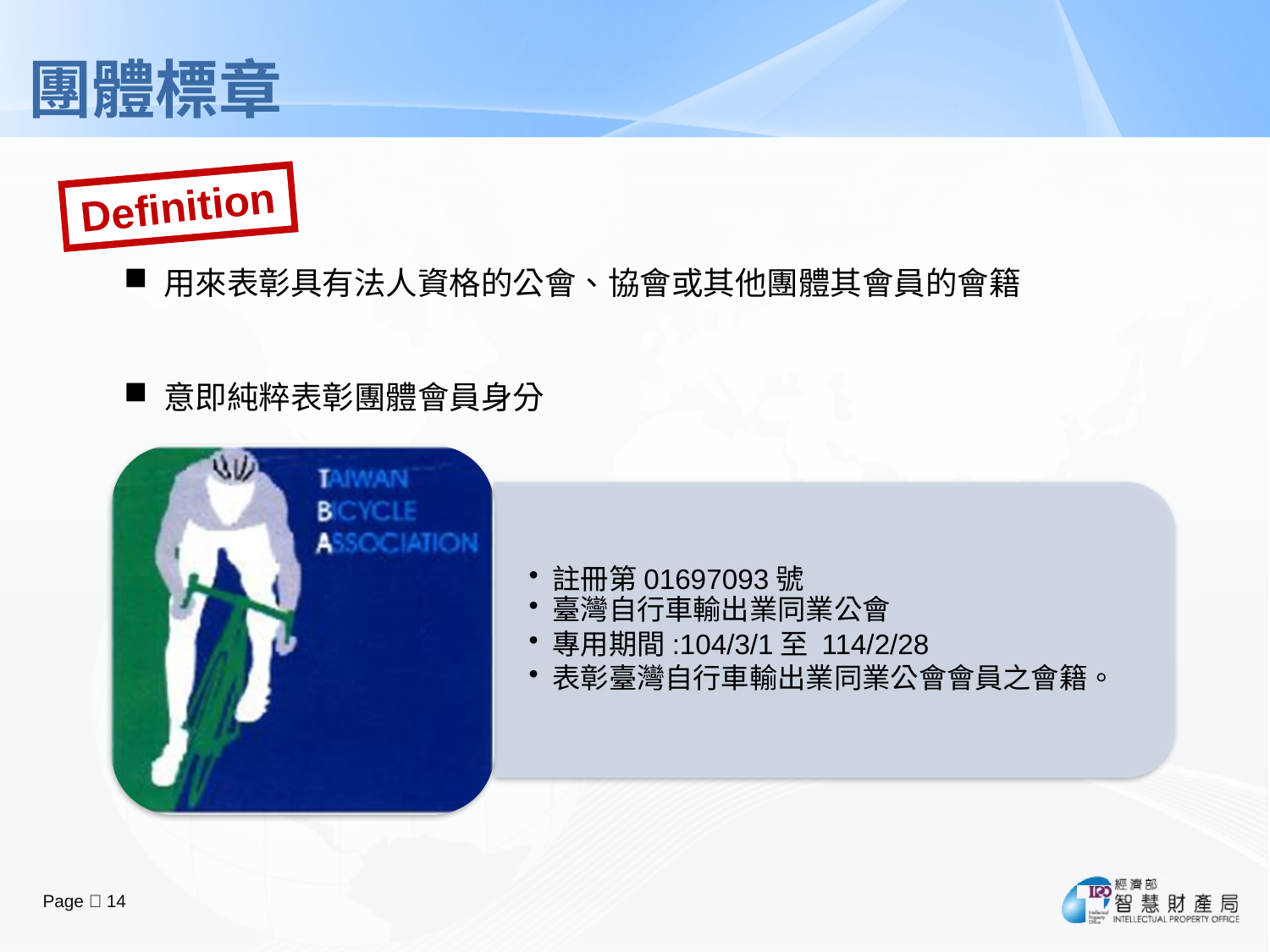

# 團體標章

Definition
用來表彰具有法人資格的公會、協會或其他團體其會員的會籍

意即純粹表彰團體會員身分
註冊第01697093號
臺灣自行車輸出業同業公會
專用期間:104/3/1至 114/2/28
表彰臺灣自行車輸出業同業公會會員之會籍。